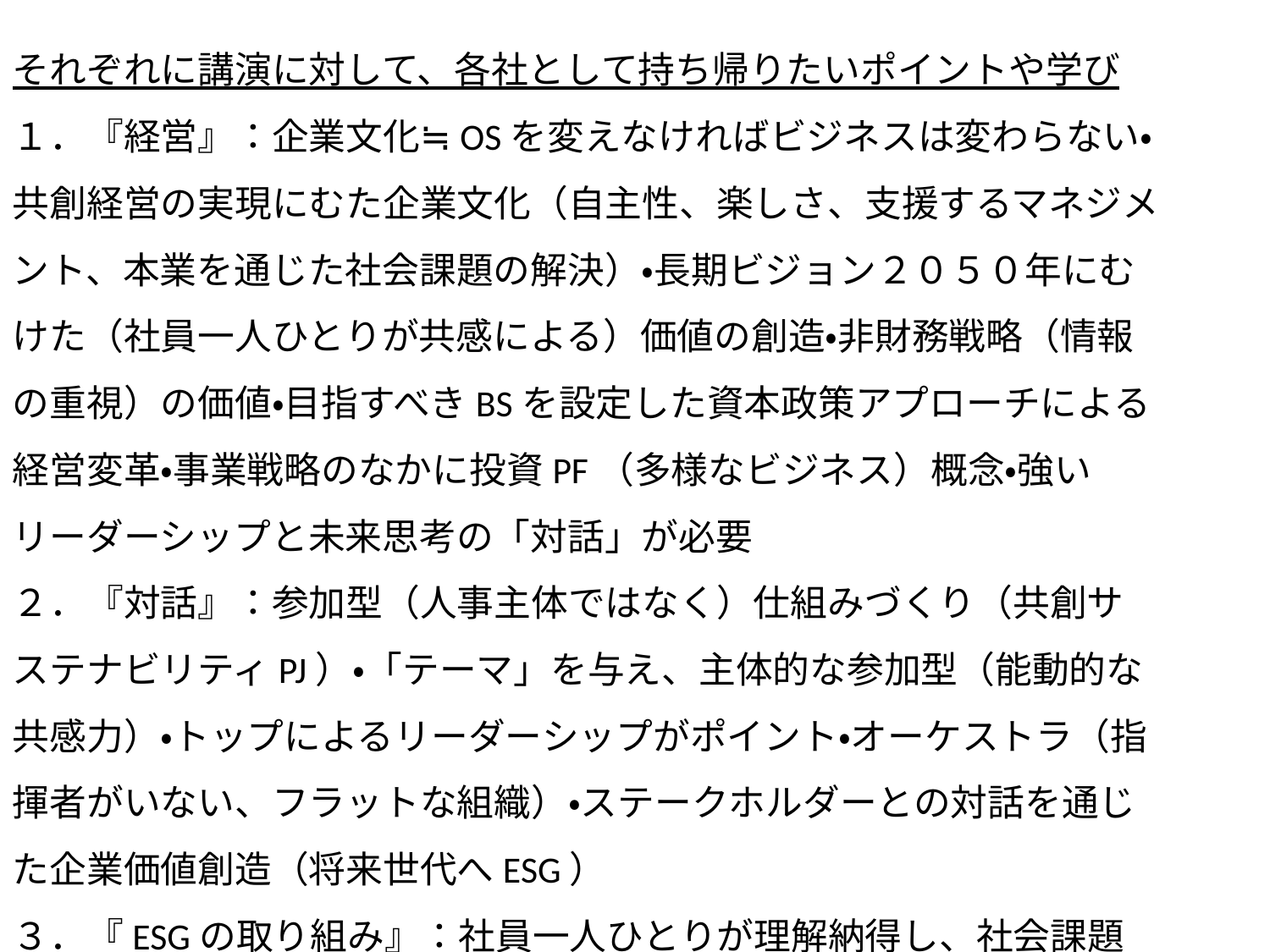

それぞれに講演に対して、各社として持ち帰りたいポイントや学び
１．『経営』：企業文化≒OSを変えなければビジネスは変わらない・
共創経営の実現にむた企業文化（自主性、楽しさ、支援するマネジメント、本業を通じた社会課題の解決）・長期ビジョン２０５０年にむけた（社員一人ひとりが共感による）価値の創造・非財務戦略（情報の重視）の価値・目指すべきBSを設定した資本政策アプローチによる経営変革・事業戦略のなかに投資PF（多様なビジネス）概念・強いリーダーシップと未来思考の「対話」が必要
２．『対話』：参加型（人事主体ではなく）仕組みづくり（共創サステナビリティPJ）・「テーマ」を与え、主体的な参加型（能動的な共感力）・トップによるリーダーシップがポイント・オーケストラ（指揮者がいない、フラットな組織）・ステークホルダーとの対話を通じた企業価値創造（将来世代へESG）
３．『ESGの取り組み』：社員一人ひとりが理解納得し、社会課題を解決する仕組み等が（持続的成長）企業価値につながる